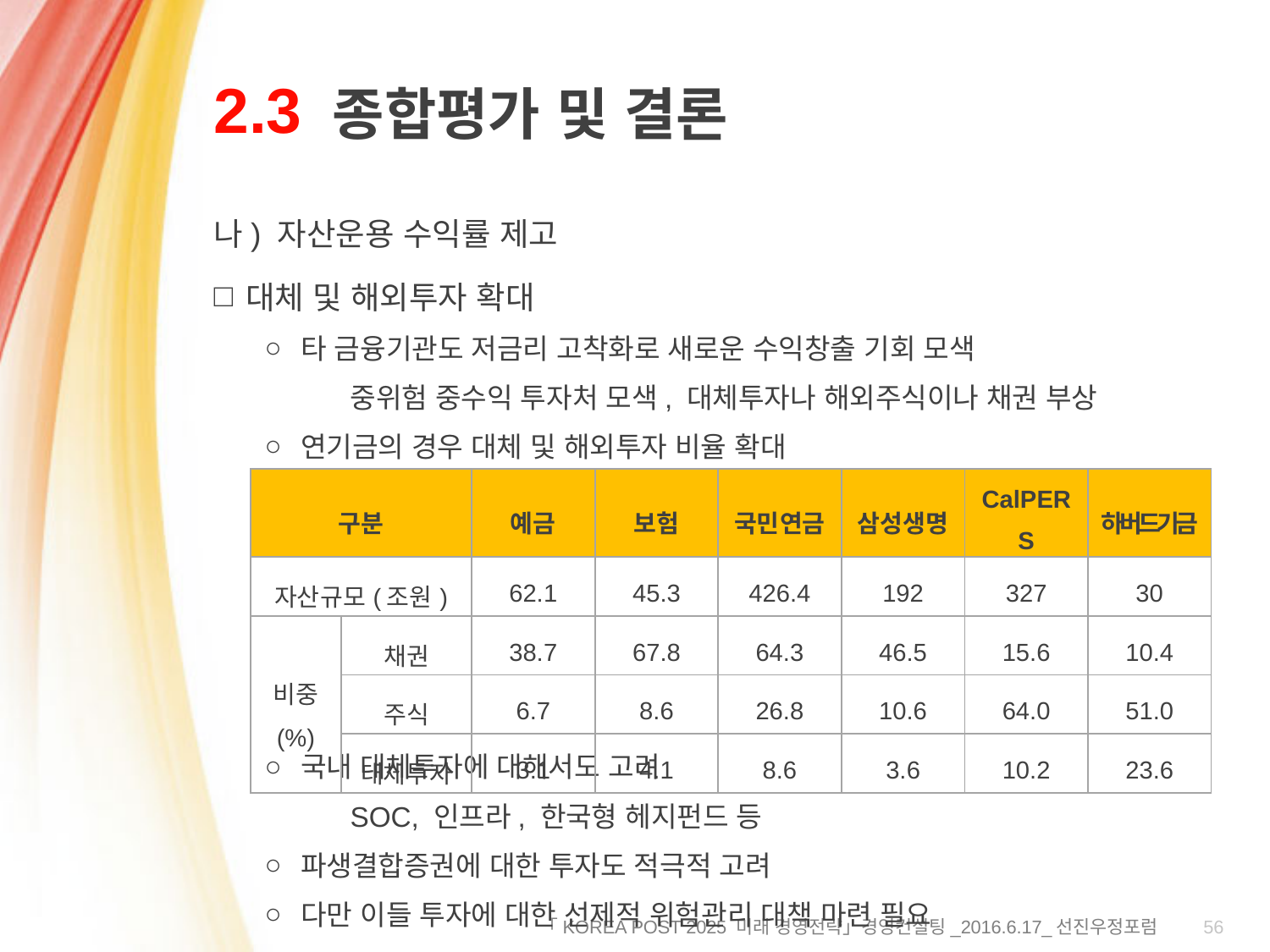

# 2.3
종합평가 및 결론
나) 자산운용 수익률 제고
대체 및 해외투자 확대
타 금융기관도 저금리 고착화로 새로운 수익창출 기회 모색
중위험 중수익 투자처 모색, 대체투자나 해외주식이나 채권 부상
연기금의 경우 대체 및 해외투자 비율 확대

국내 대체투자에 대해서도 고려
SOC, 인프라, 한국형 헤지펀드 등
파생결합증권에 대한 투자도 적극적 고려
다만 이들 투자에 대한 선제적 위험관리 대책 마련 필요

| 구분 |  | 예금 | 보험 | 국민연금 | 삼성생명 | CalPERS | 하버드기금 |
| --- | --- | --- | --- | --- | --- | --- | --- |
| 자산규모(조원) |  | 62.1 | 45.3 | 426.4 | 192 | 327 | 30 |
| 비중 (%) | 채권 | 38.7 | 67.8 | 64.3 | 46.5 | 15.6 | 10.4 |
|  | 주식 | 6.7 | 8.6 | 26.8 | 10.6 | 64.0 | 51.0 |
|  | 대체투자 | 3.1 | 4.1 | 8.6 | 3.6 | 10.2 | 23.6 |
|  |  |  |  |  |  |  |  |
56